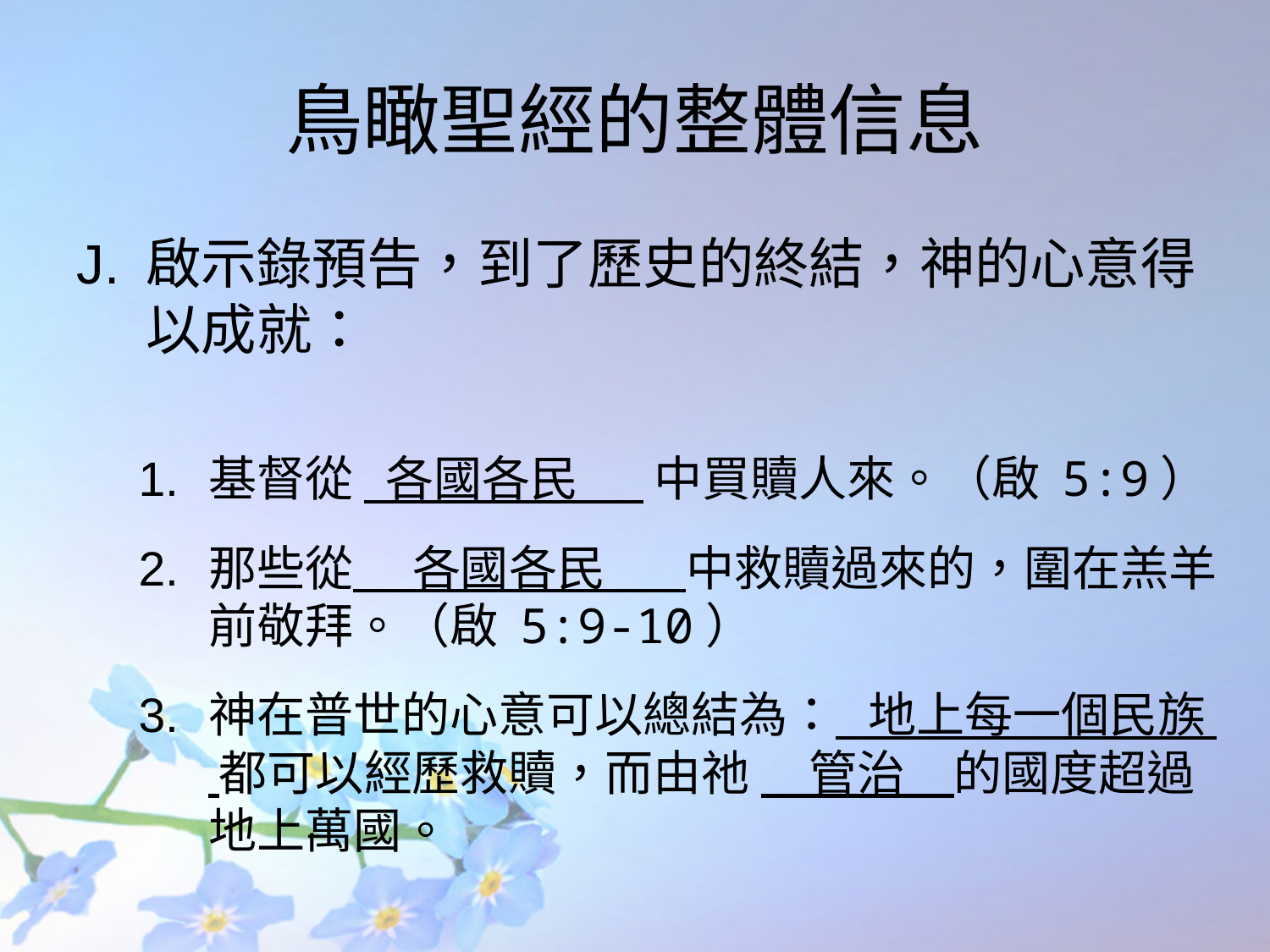

# 鳥瞰聖經的整體信息
啟示錄預告，到了歷史的終結，神的心意得以成就：

基督從   各國各民       中買贖人來。（啟 5:9）
那些從 　各國各民   　中救贖過來的，圍在羔羊前敬拜。（啟 5:9-10）
神在普世的心意可以總結為：   地上每一個民族   都可以經歷救贖，而由祂 　管治　的國度超過地上萬國。